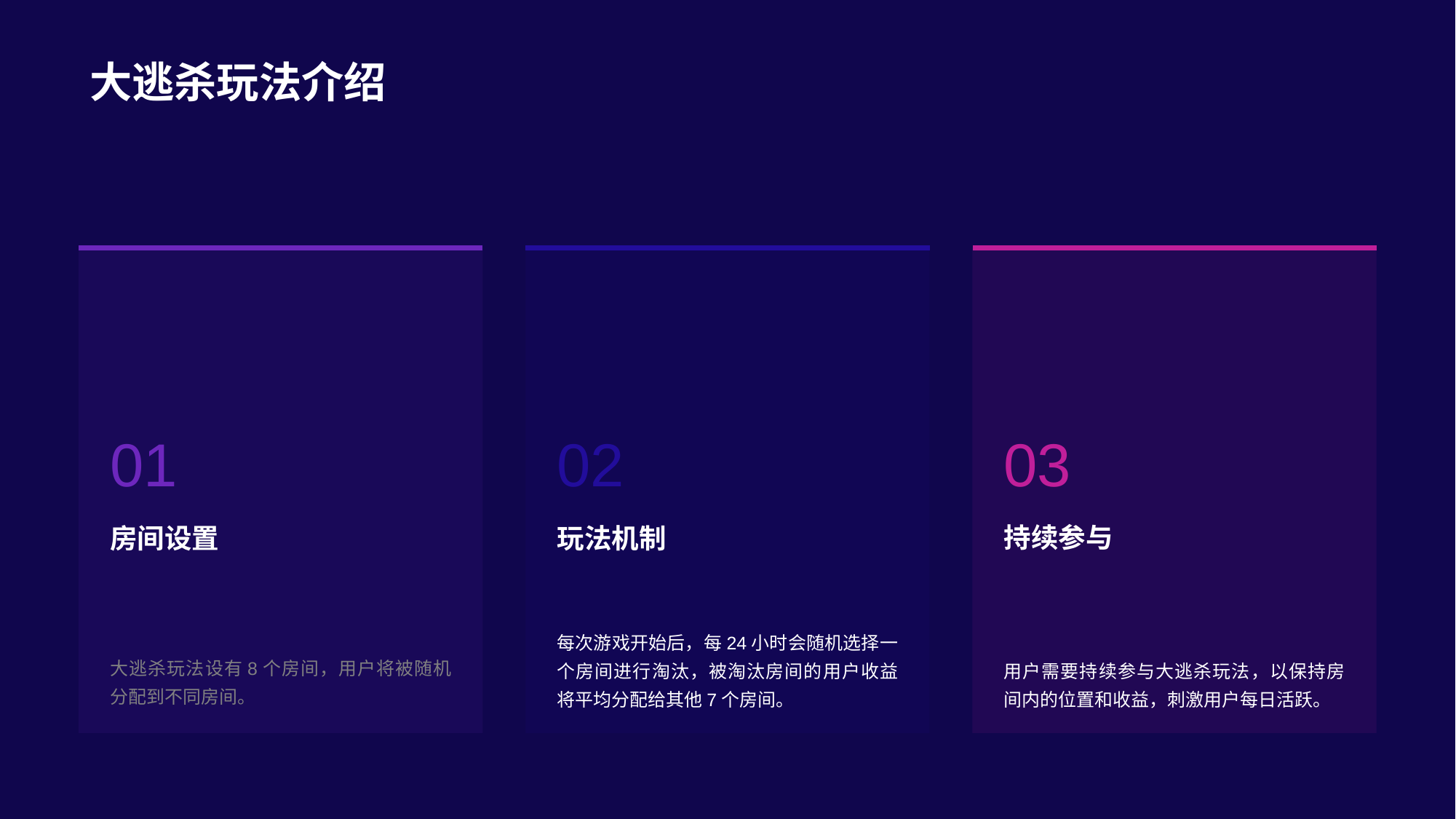

大逃杀玩法介绍

01
房间设置
大逃杀玩法设有8个房间，用户将被随机分配到不同房间。

02
玩法机制
每次游戏开始后，每24小时会随机选择一个房间进行淘汰，被淘汰房间的用户收益将平均分配给其他7个房间。

03
持续参与
用户需要持续参与大逃杀玩法，以保持房间内的位置和收益，刺激用户每日活跃。